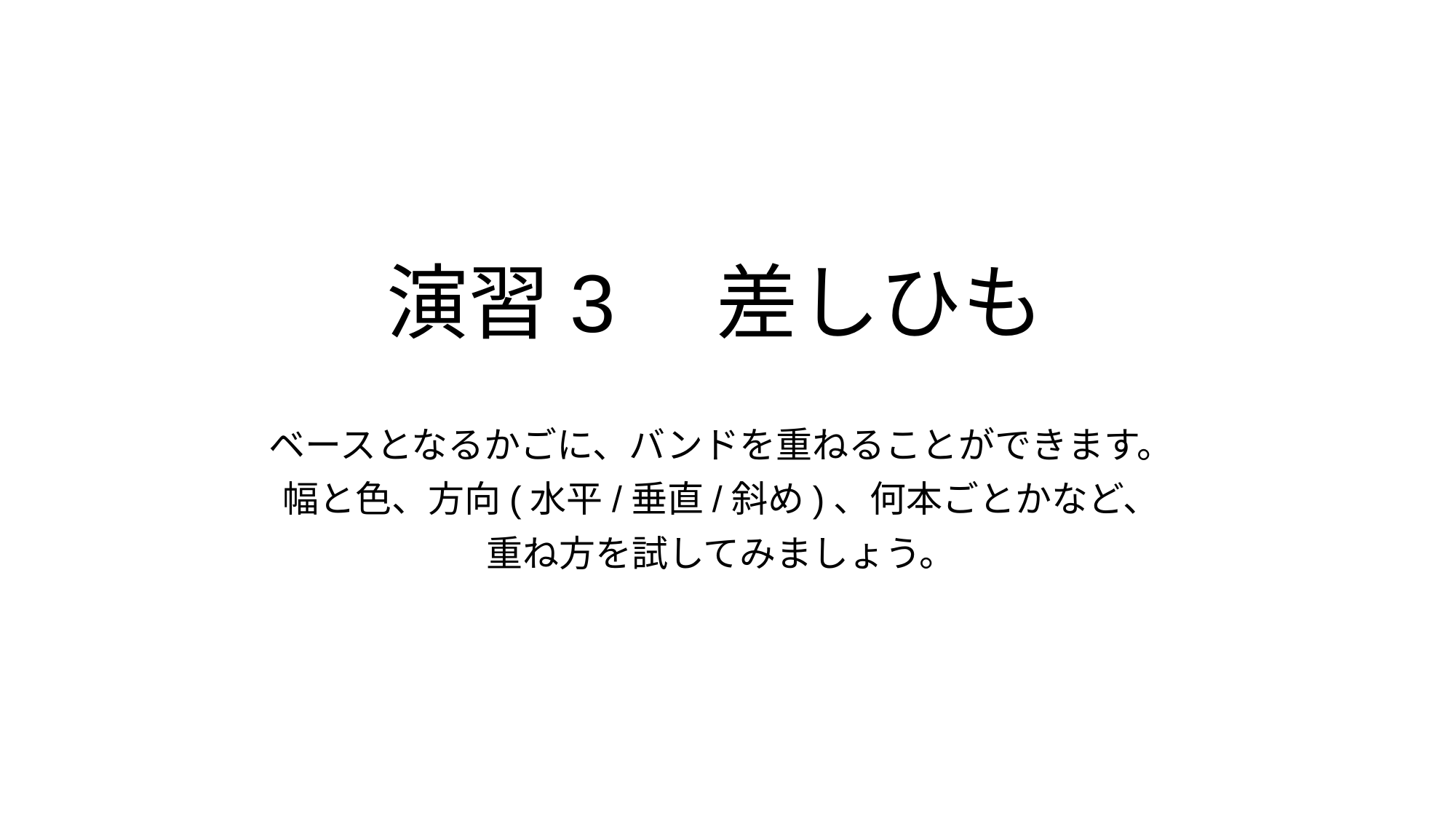

# 演習3　差しひも
ベースとなるかごに、バンドを重ねることができます。
幅と色、方向(水平/垂直/斜め)、何本ごとかなど、
重ね方を試してみましょう。